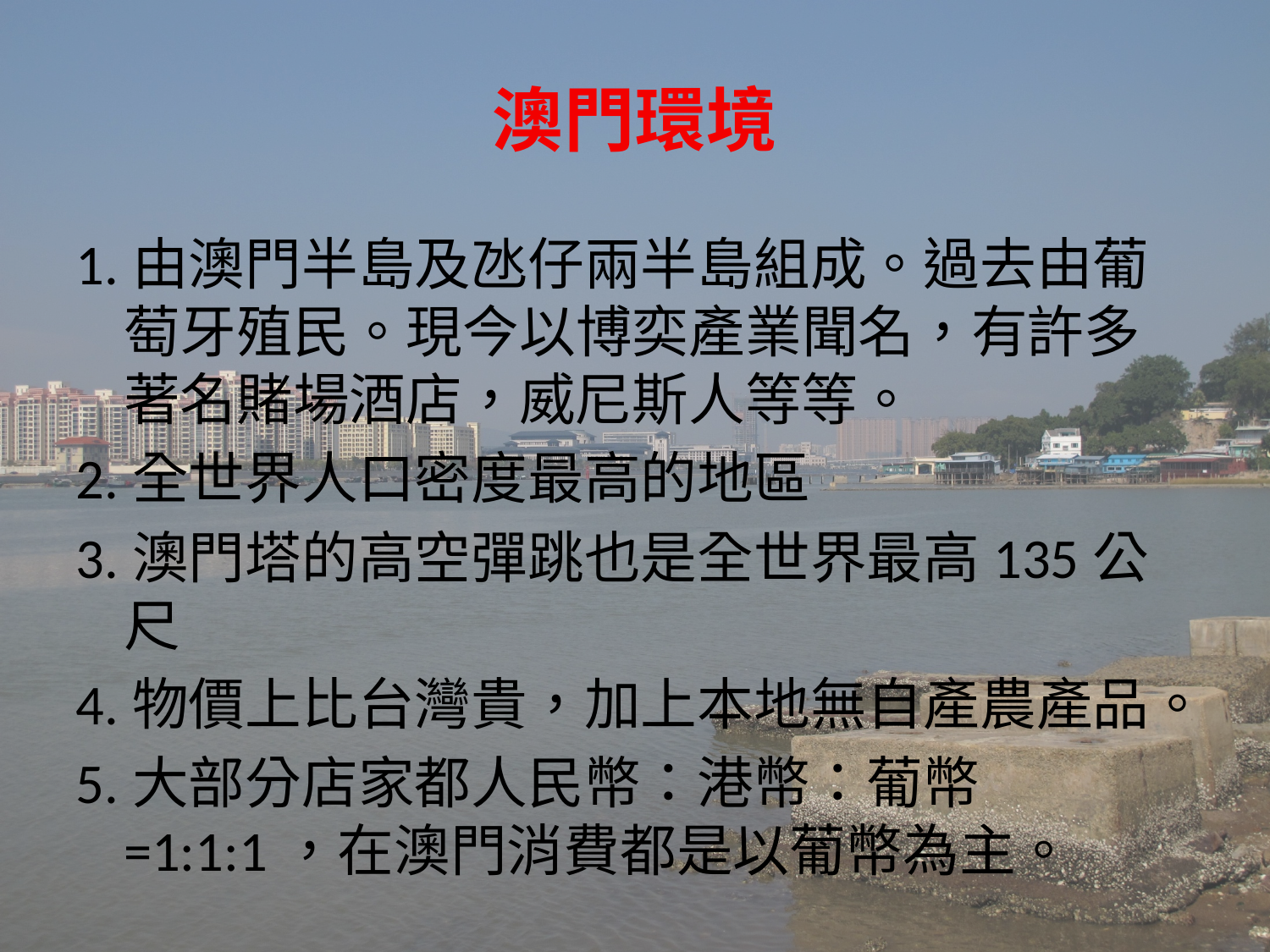

# 澳門環境
1.由澳門半島及氹仔兩半島組成。過去由葡萄牙殖民。現今以博奕產業聞名，有許多著名賭場酒店，威尼斯人等等。
2.全世界人口密度最高的地區
3.澳門塔的高空彈跳也是全世界最高135公尺
4.物價上比台灣貴，加上本地無自產農產品。
5.大部分店家都人民幣：港幣：葡幣=1:1:1，在澳門消費都是以葡幣為主。